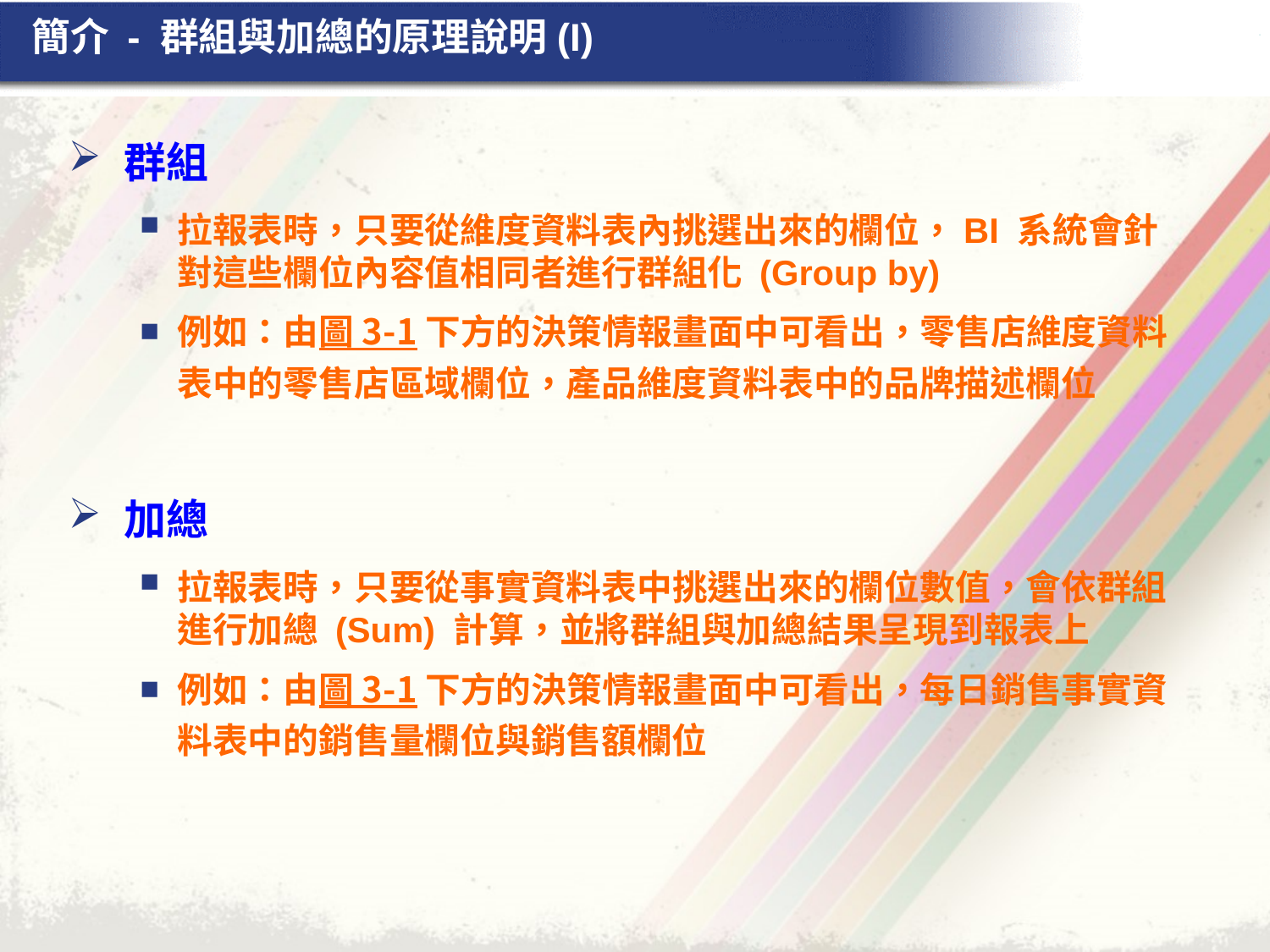

# 簡介 - 群組與加總的原理說明(I)
群組
拉報表時，只要從維度資料表內挑選出來的欄位，BI 系統會針對這些欄位內容值相同者進行群組化 (Group by)
例如：由圖 3-1 下方的決策情報畫面中可看出，零售店維度資料表中的零售店區域欄位，產品維度資料表中的品牌描述欄位

加總
拉報表時，只要從事實資料表中挑選出來的欄位數值，會依群組進行加總 (Sum) 計算，並將群組與加總結果呈現到報表上
例如：由圖 3-1 下方的決策情報畫面中可看出，每日銷售事實資料表中的銷售量欄位與銷售額欄位